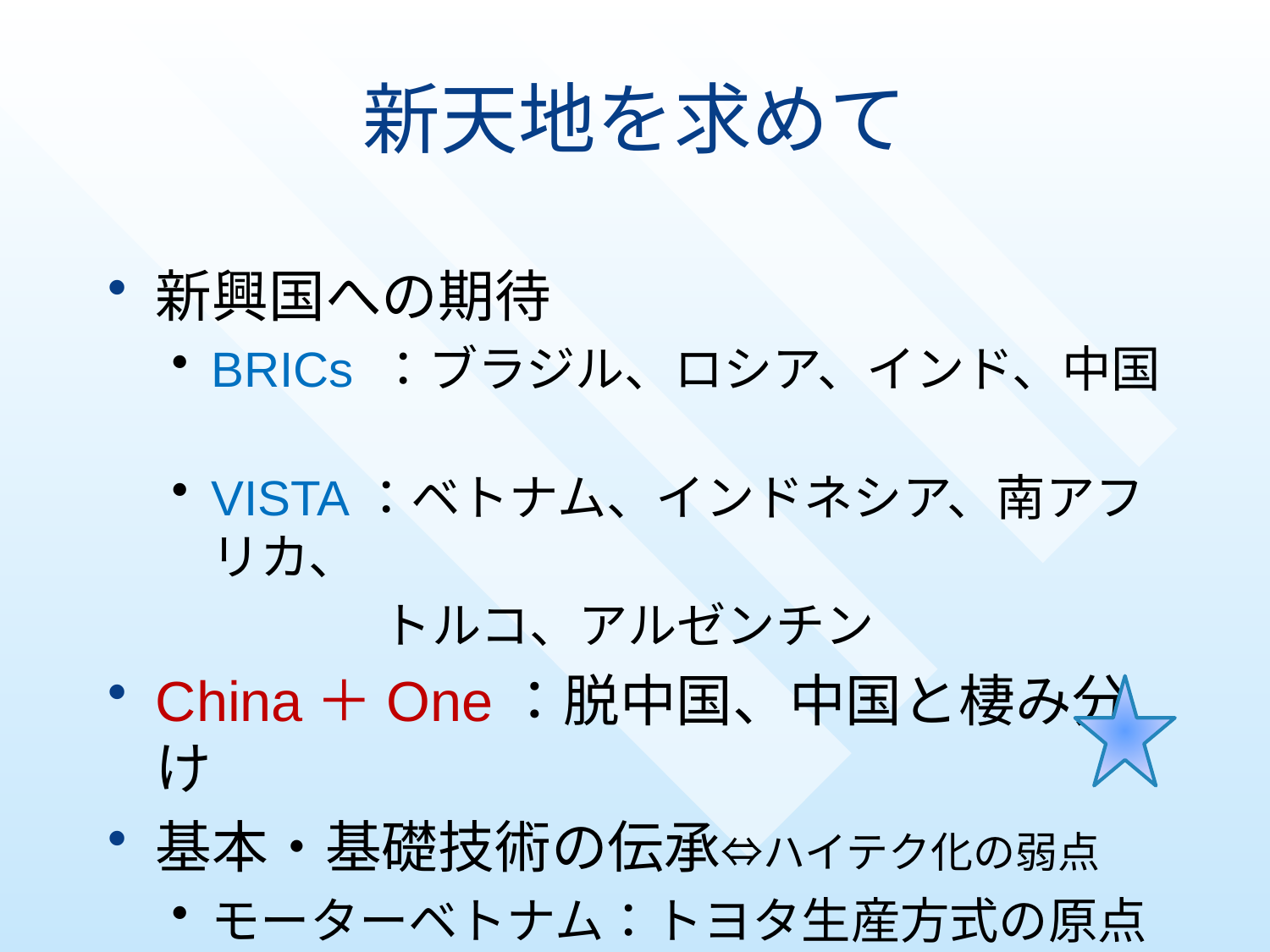

# 新天地を求めて
新興国への期待
BRICs ：ブラジル、ロシア、インド、中国
VISTA：ベトナム、インドネシア、南アフリカ、
トルコ、アルゼンチン
China＋One：脱中国、中国と棲み分け
基本・基礎技術の伝承⇔ハイテク化の弱点
モーターベトナム：トヨタ生産方式の原点